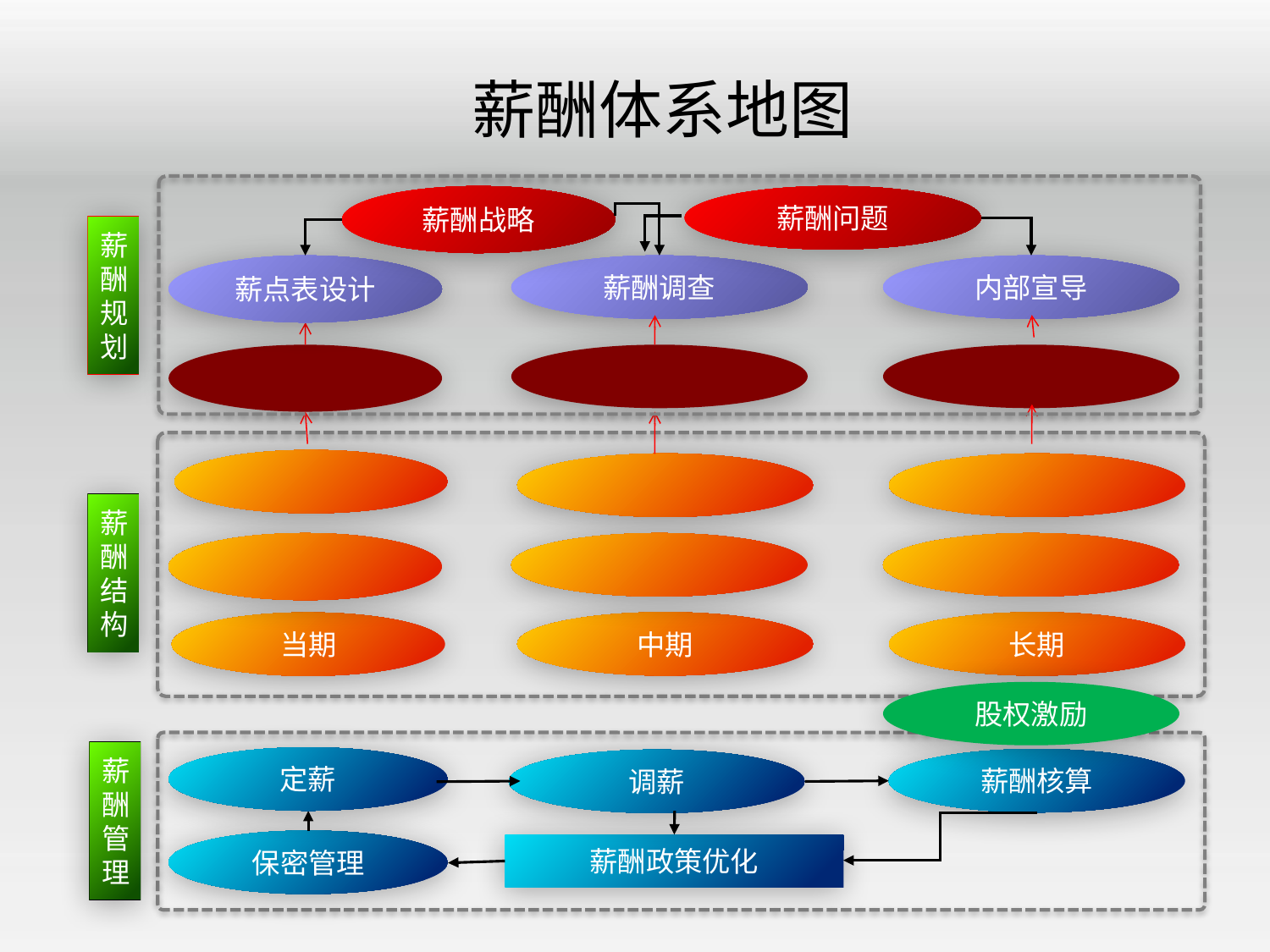

# 薪酬体系地图

薪酬战略
薪酬问题
薪酬规划
薪点表设计
薪酬调查
内部宣导

薪酬结构

中期
长期
当期
股权激励

薪酬管理
定薪
薪酬核算
调薪
保密管理
薪酬政策优化